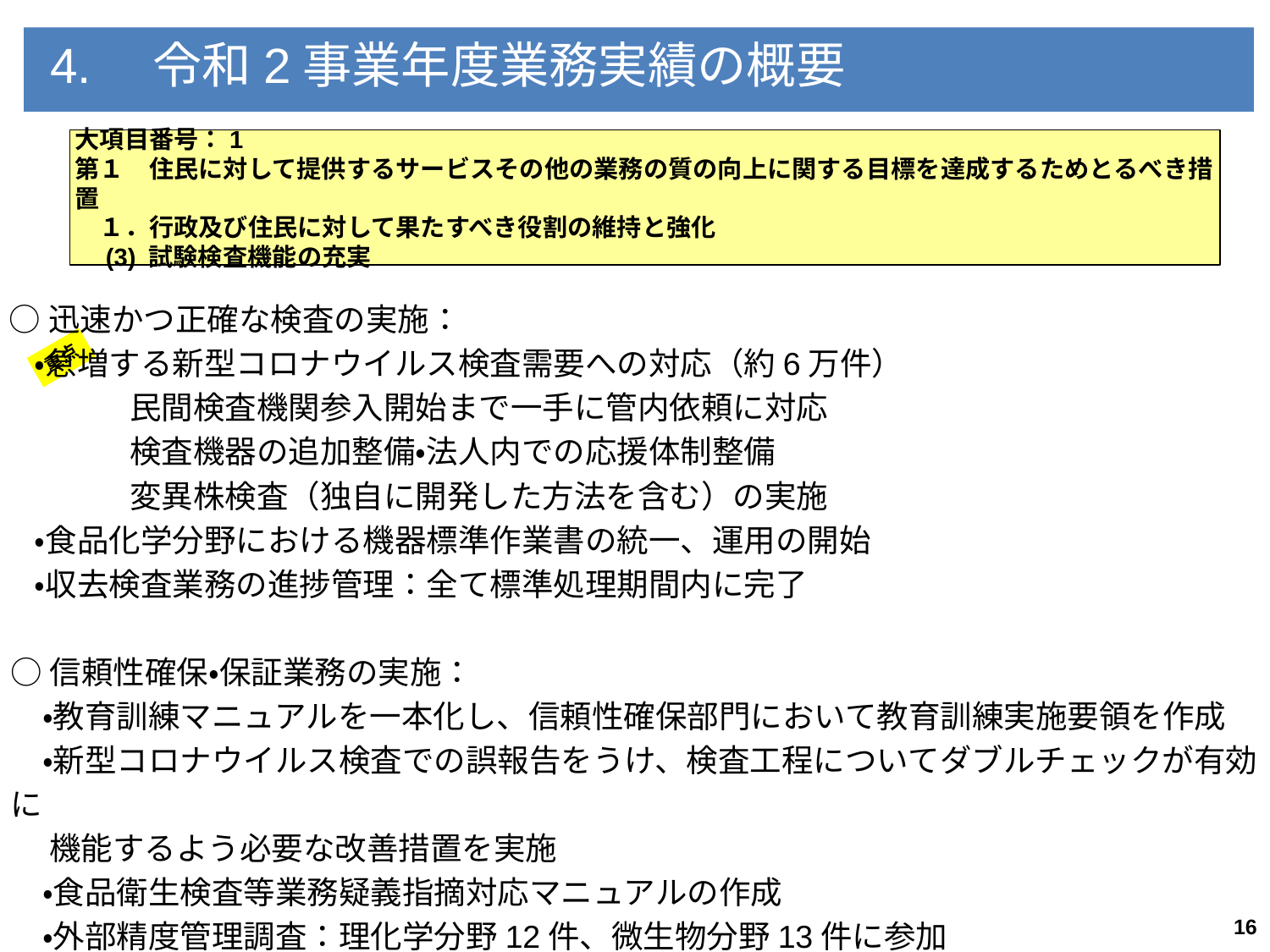

4.　令和2事業年度業務実績の概要
大項目番号：1
第１　住民に対して提供するサービスその他の業務の質の向上に関する目標を達成するためとるべき措置
　１．行政及び住民に対して果たすべき役割の維持と強化
　(3) 試験検査機能の充実
○迅速かつ正確な検査の実施：
・急増する新型コロナウイルス検査需要への対応（約6万件）
　　　民間検査機関参入開始まで一手に管内依頼に対応
　　　検査機器の追加整備・法人内での応援体制整備
　　　変異株検査（独自に開発した方法を含む）の実施
・食品化学分野における機器標準作業書の統一、運用の開始
・収去検査業務の進捗管理：全て標準処理期間内に完了

○信頼性確保・保証業務の実施：
　・教育訓練マニュアルを一本化し、信頼性確保部門において教育訓練実施要領を作成
　・新型コロナウイルス検査での誤報告をうけ、検査工程についてダブルチェックが有効に
　 機能するよう必要な改善措置を実施
　・食品衛生検査等業務疑義指摘対応マニュアルの作成
　・外部精度管理調査：理化学分野12件、微生物分野13件に参加
重点
16